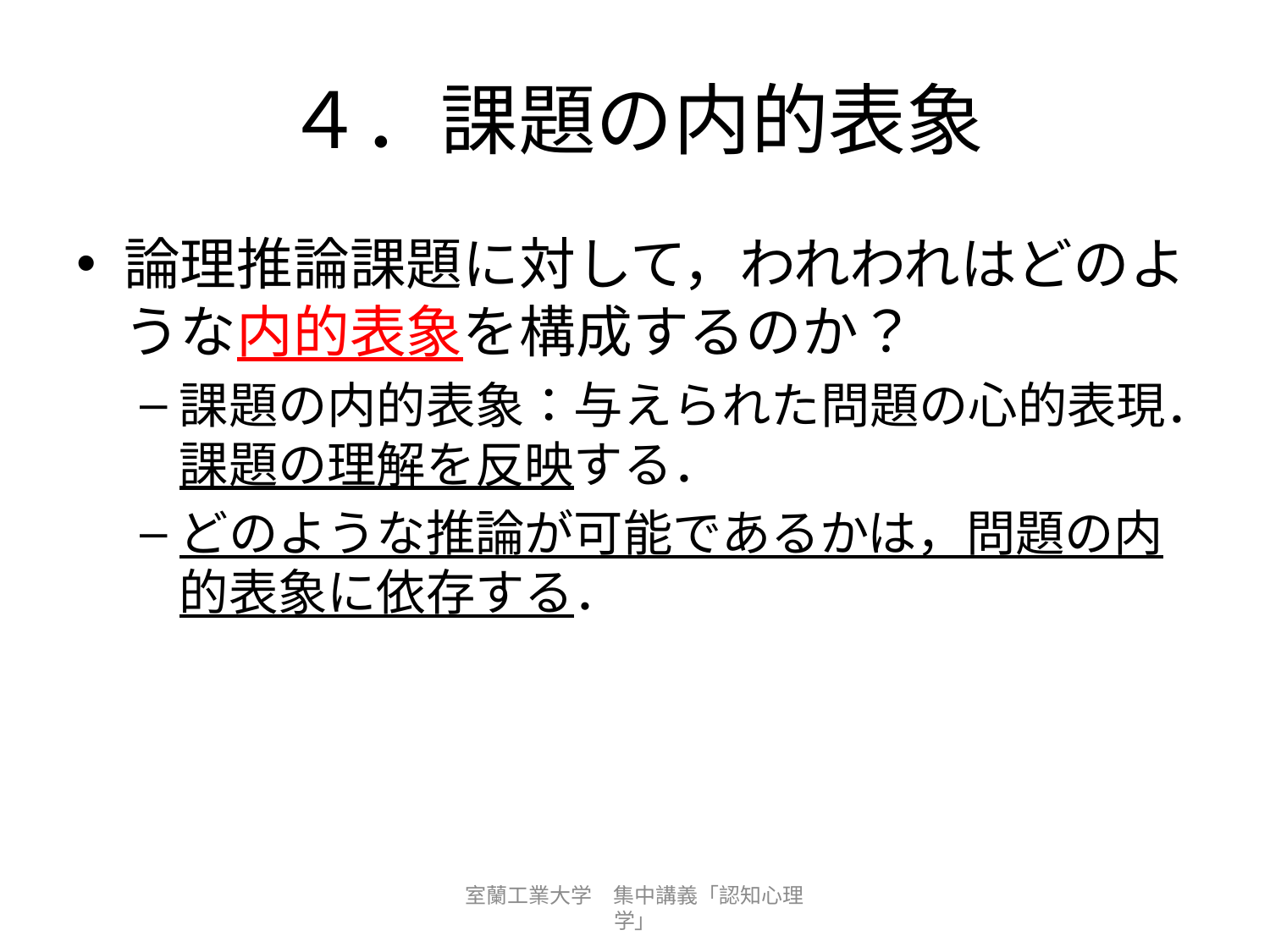

# ４．課題の内的表象
論理推論課題に対して，われわれはどのような内的表象を構成するのか？
課題の内的表象：与えられた問題の心的表現．課題の理解を反映する．
どのような推論が可能であるかは，問題の内的表象に依存する．
室蘭工業大学　集中講義「認知心理学」